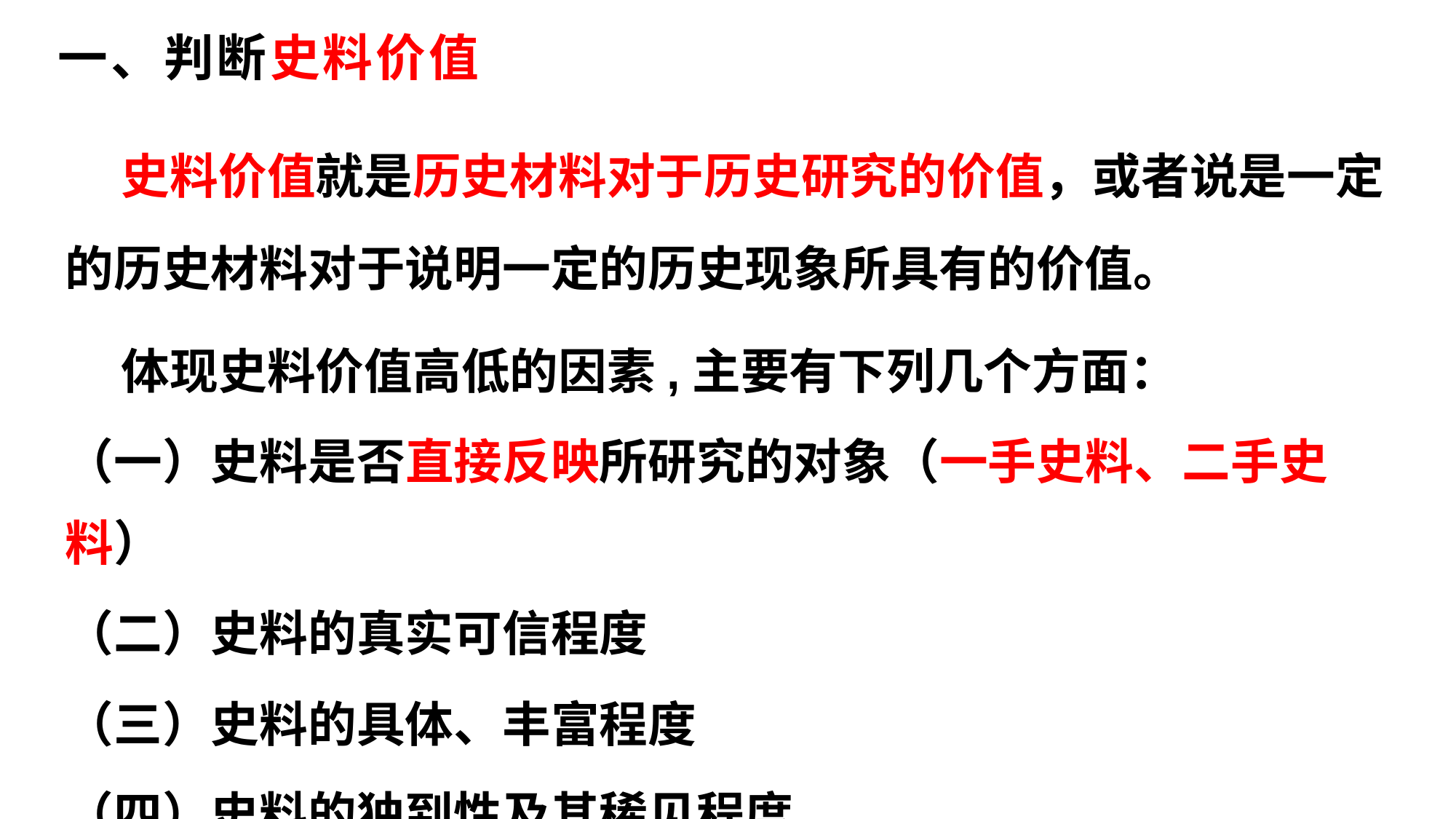

一、判断史料价值
    史料价值就是历史材料对于历史研究的价值，或者说是一定的历史材料对于说明一定的历史现象所具有的价值。
    体现史料价值高低的因素,主要有下列几个方面：
（一）史料是否直接反映所研究的对象（一手史料、二手史料）
（二）史料的真实可信程度
（三）史料的具体、丰富程度
（四）史料的独到性及其稀见程度